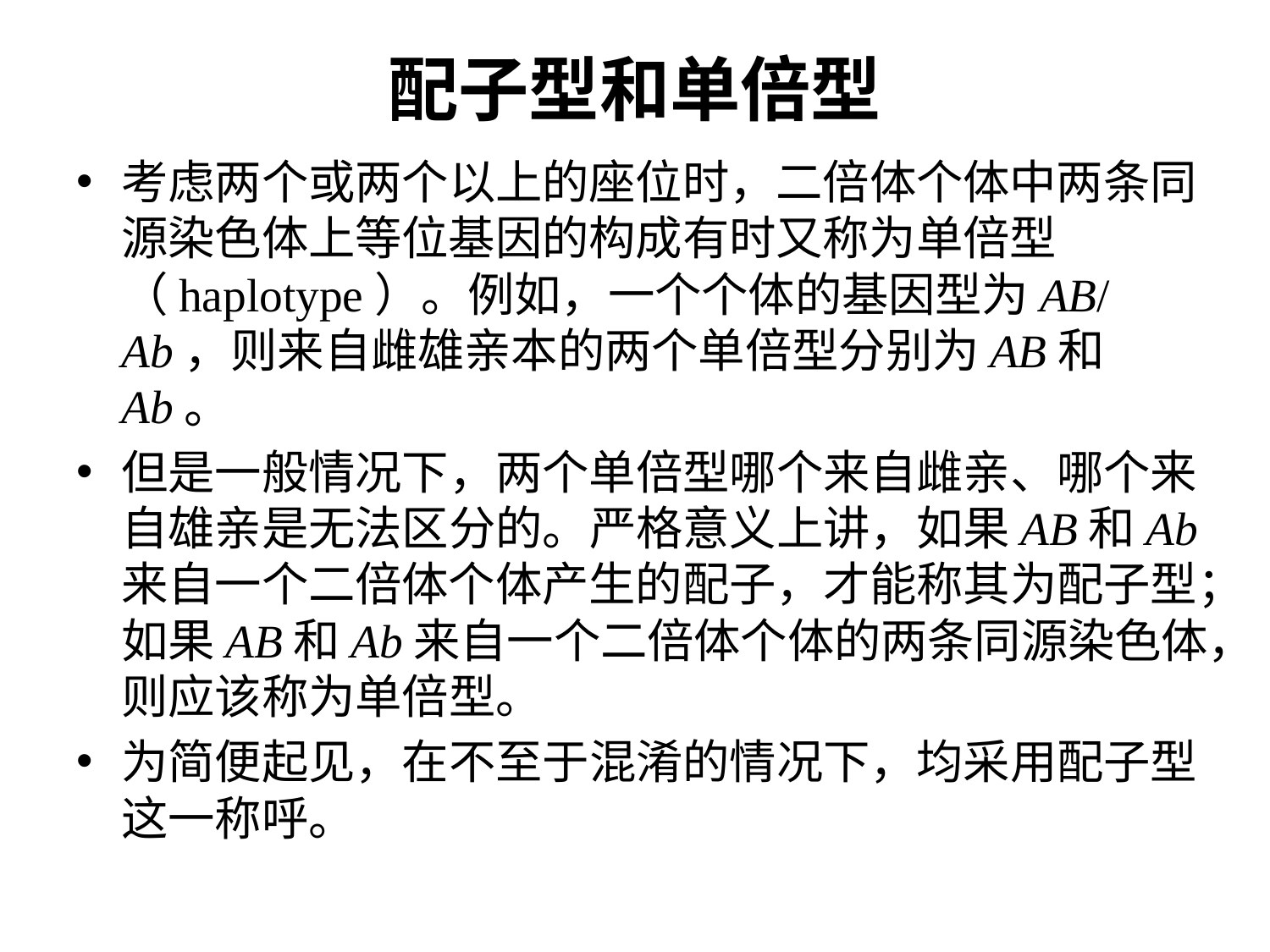

# 配子型和单倍型
考虑两个或两个以上的座位时，二倍体个体中两条同源染色体上等位基因的构成有时又称为单倍型（haplotype）。例如，一个个体的基因型为AB/Ab，则来自雌雄亲本的两个单倍型分别为AB和Ab。
但是一般情况下，两个单倍型哪个来自雌亲、哪个来自雄亲是无法区分的。严格意义上讲，如果AB和Ab来自一个二倍体个体产生的配子，才能称其为配子型；如果AB和Ab来自一个二倍体个体的两条同源染色体，则应该称为单倍型。
为简便起见，在不至于混淆的情况下，均采用配子型这一称呼。